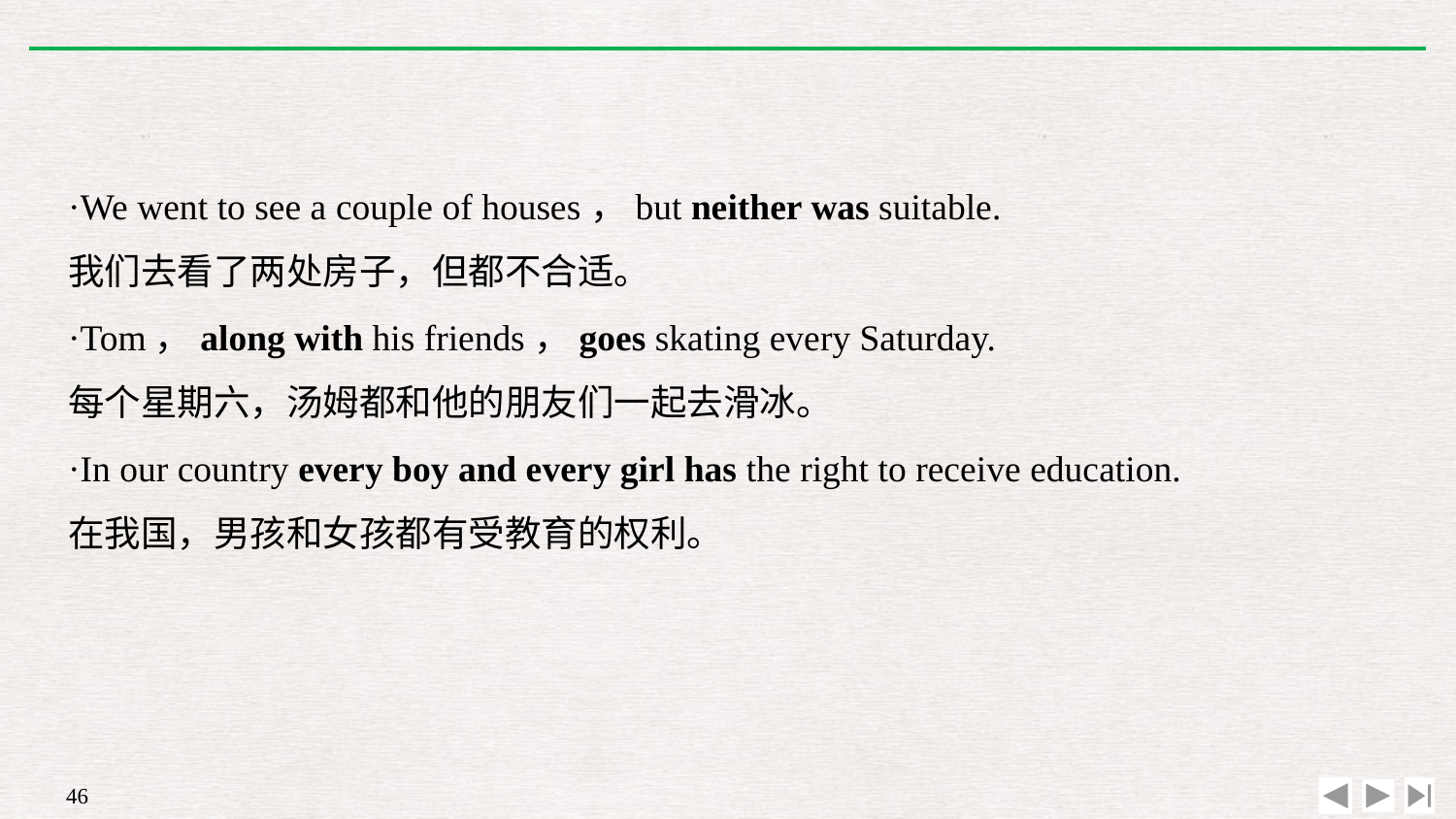

·We went to see a couple of houses，but neither was suitable.
我们去看了两处房子，但都不合适。
·Tom，along with his friends，goes skating every Saturday.
每个星期六，汤姆都和他的朋友们一起去滑冰。
·In our country every boy and every girl has the right to receive education.
在我国，男孩和女孩都有受教育的权利。